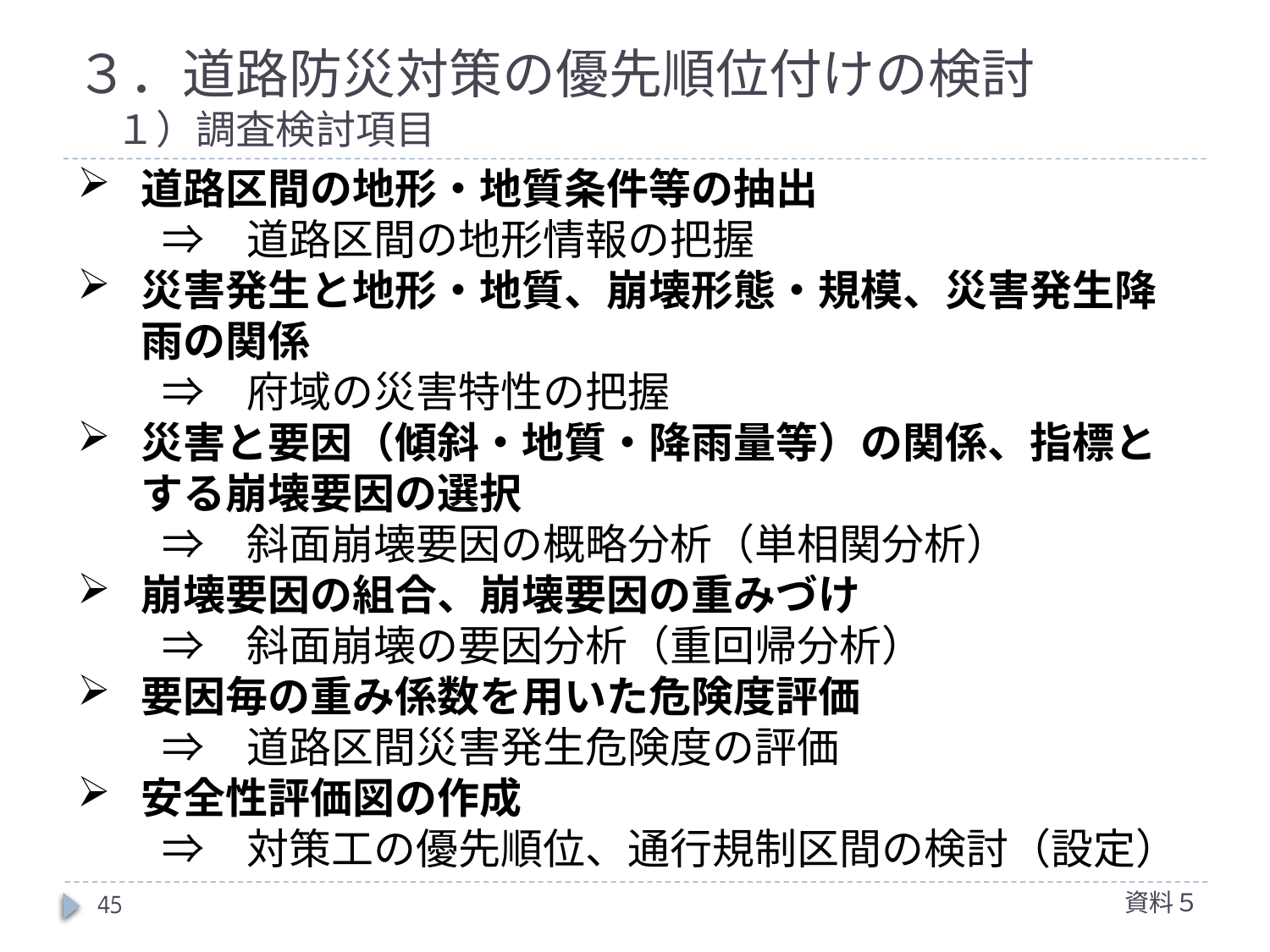

# ３．道路防災対策の優先順位付けの検討 　１）調査検討項目
道路区間の地形・地質条件等の抽出
　　⇒　道路区間の地形情報の把握
災害発生と地形・地質、崩壊形態・規模、災害発生降雨の関係
　　⇒　府域の災害特性の把握
災害と要因（傾斜・地質・降雨量等）の関係、指標とする崩壊要因の選択
　　⇒　斜面崩壊要因の概略分析（単相関分析）
崩壊要因の組合、崩壊要因の重みづけ
　　⇒　斜面崩壊の要因分析（重回帰分析）
要因毎の重み係数を用いた危険度評価
　　⇒　道路区間災害発生危険度の評価
安全性評価図の作成
　　⇒　対策工の優先順位、通行規制区間の検討（設定）
資料５
45